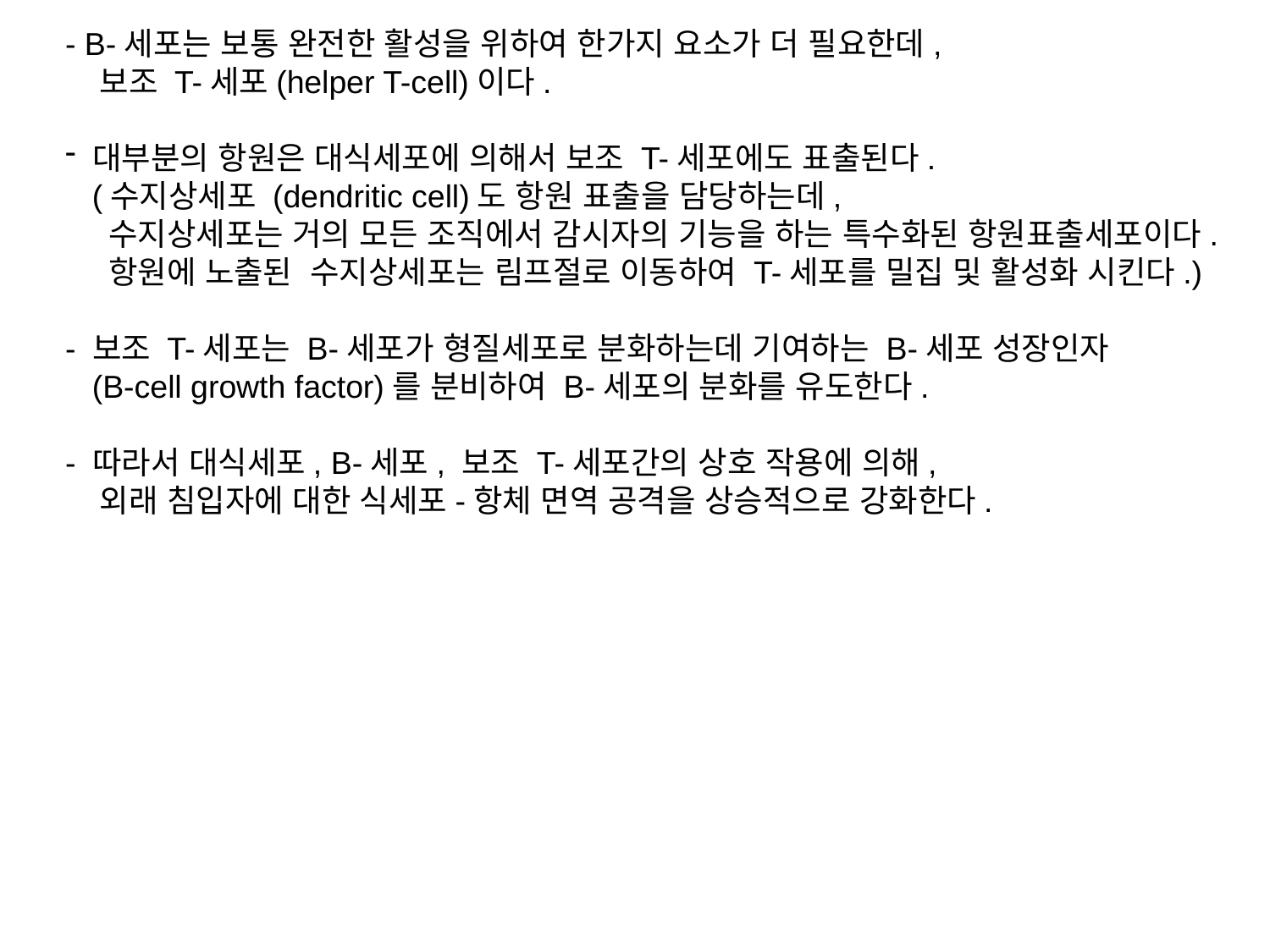

- B-세포는 보통 완전한 활성을 위하여 한가지 요소가 더 필요한데,
   보조 T-세포(helper T-cell)이다.

 대부분의 항원은 대식세포에 의해서 보조 T-세포에도 표출된다.
   (수지상세포 (dendritic cell)도 항원 표출을 담당하는데,
    수지상세포는 거의 모든 조직에서 감시자의 기능을 하는 특수화된 항원표출세포이다.
    항원에 노출된  수지상세포는 림프절로 이동하여 T-세포를 밀집 및 활성화 시킨다.)

- 보조 T-세포는 B-세포가 형질세포로 분화하는데 기여하는 B-세포 성장인자
   (B-cell growth factor)를 분비하여 B-세포의 분화를 유도한다.

- 따라서 대식세포, B-세포, 보조 T-세포간의 상호 작용에 의해,
   외래 침입자에 대한 식세포-항체 면역 공격을 상승적으로 강화한다.